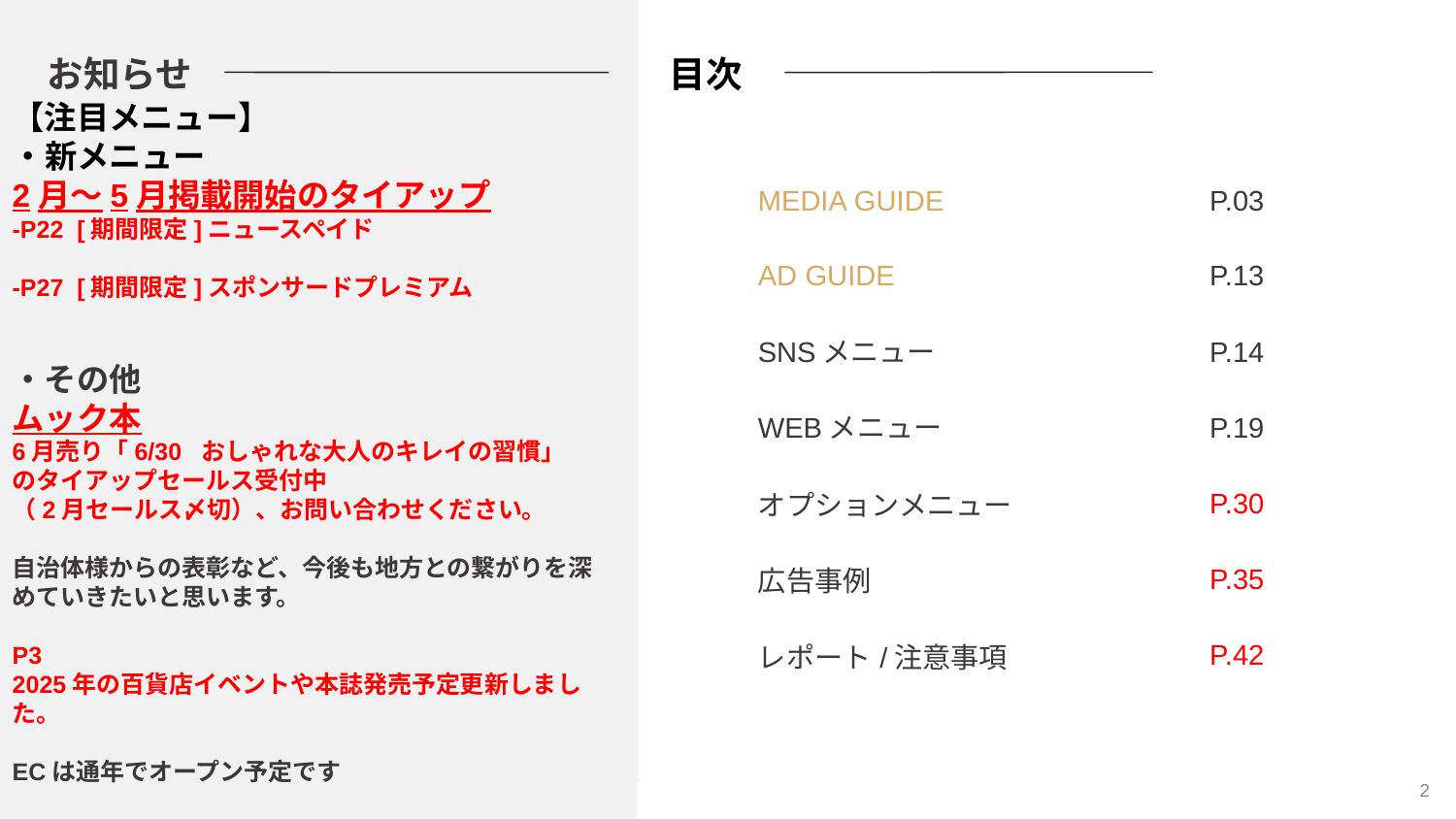

目次
お知らせ

【注目メニュー】
・新メニュー
2月～5月掲載開始のタイアップ
-P22  [期間限定]ニュースペイド

-P27  [期間限定]スポンサードプレミアム

・その他
ムック本
6月売り「6/30  おしゃれな大人のキレイの習慣」
のタイアップセールス受付中
（2月セールス〆切）、お問い合わせください。

自治体様からの表彰など、今後も地方との繋がりを深めていきたいと思います。

P3
2025年の百貨店イベントや本誌発売予定更新しました。

ECは通年でオープン予定です

| MEDIA GUIDE | P.03 |
| --- | --- |
| AD GUIDE | P.13 |
| SNSメニュー | P.14 |
| WEBメニュー | P.19 |
| オプションメニュー | P.30 |
| 広告事例 | P.35 |
| レポート/注意事項 | P.42 |
2